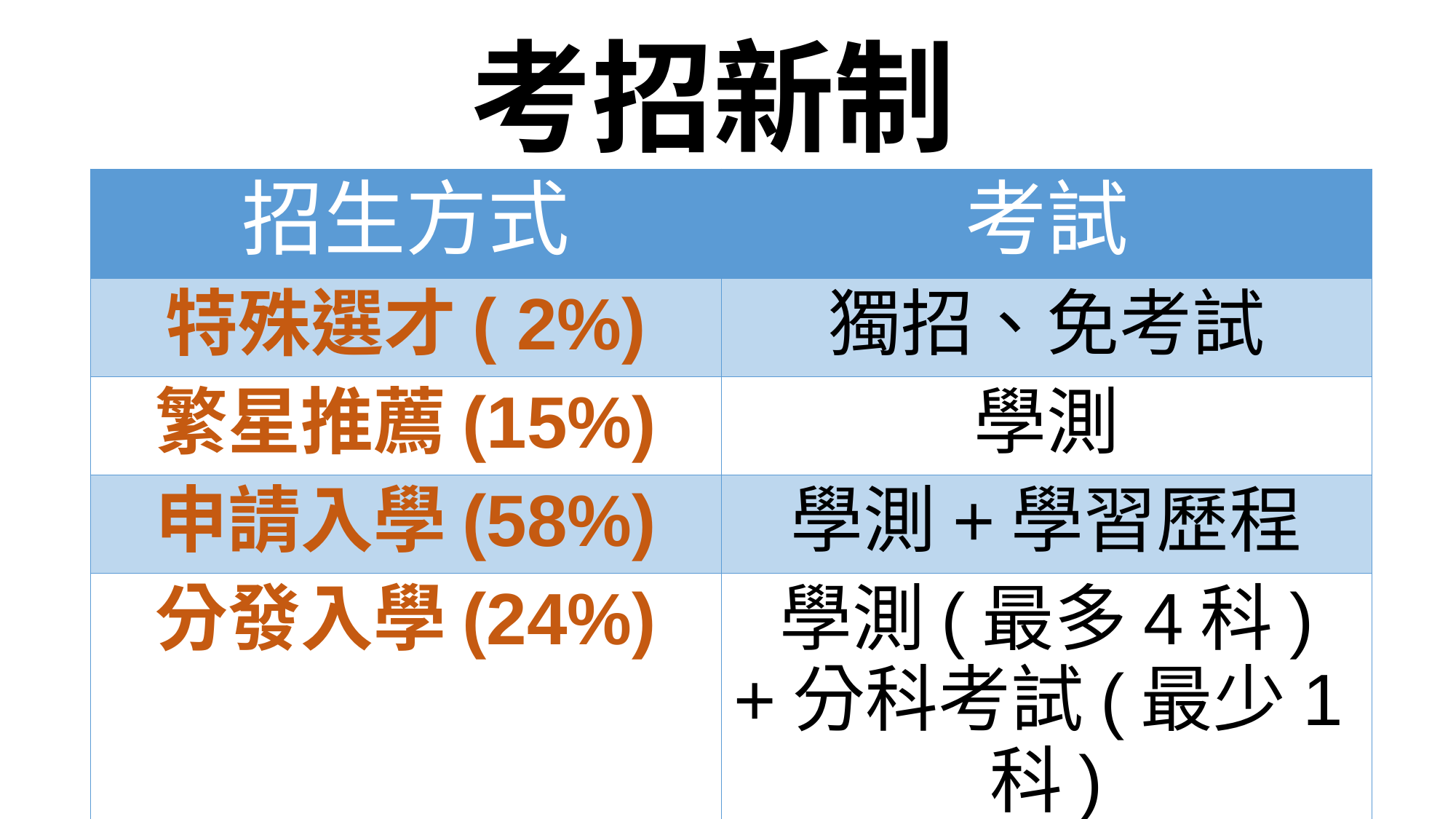

考招新制
| 招生方式 | 考試 |
| --- | --- |
| 特殊選才( 2%) | 獨招、免考試 |
| 繁星推薦(15%) | 學測 |
| 申請入學(58%) | 學測+學習歷程 |
| 分發入學(24%) | 學測(最多4科) +分科考試(最少1科) |